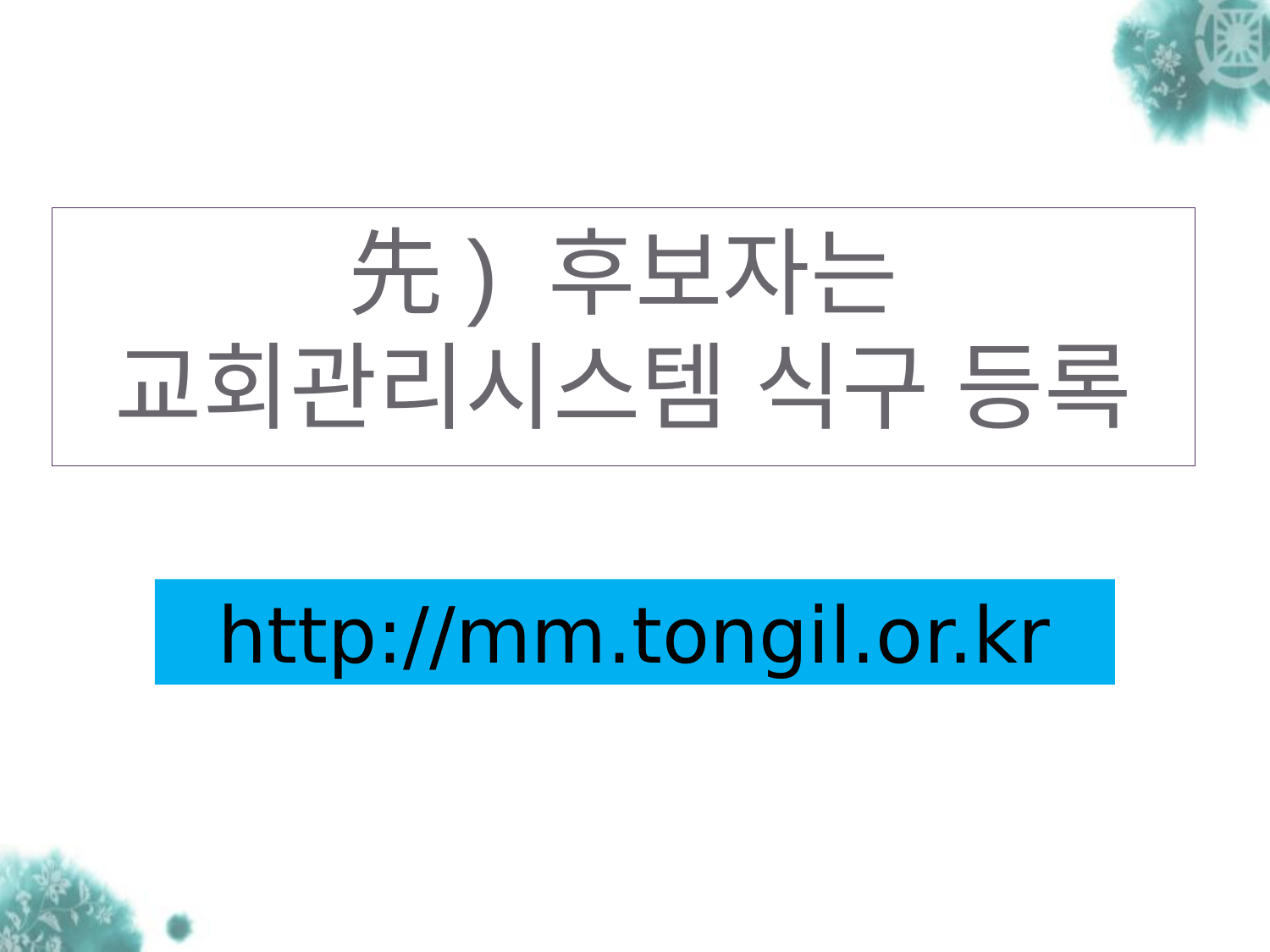

# 先) 후보자는 교회관리시스템 식구 등록
http://mm.tongil.or.kr